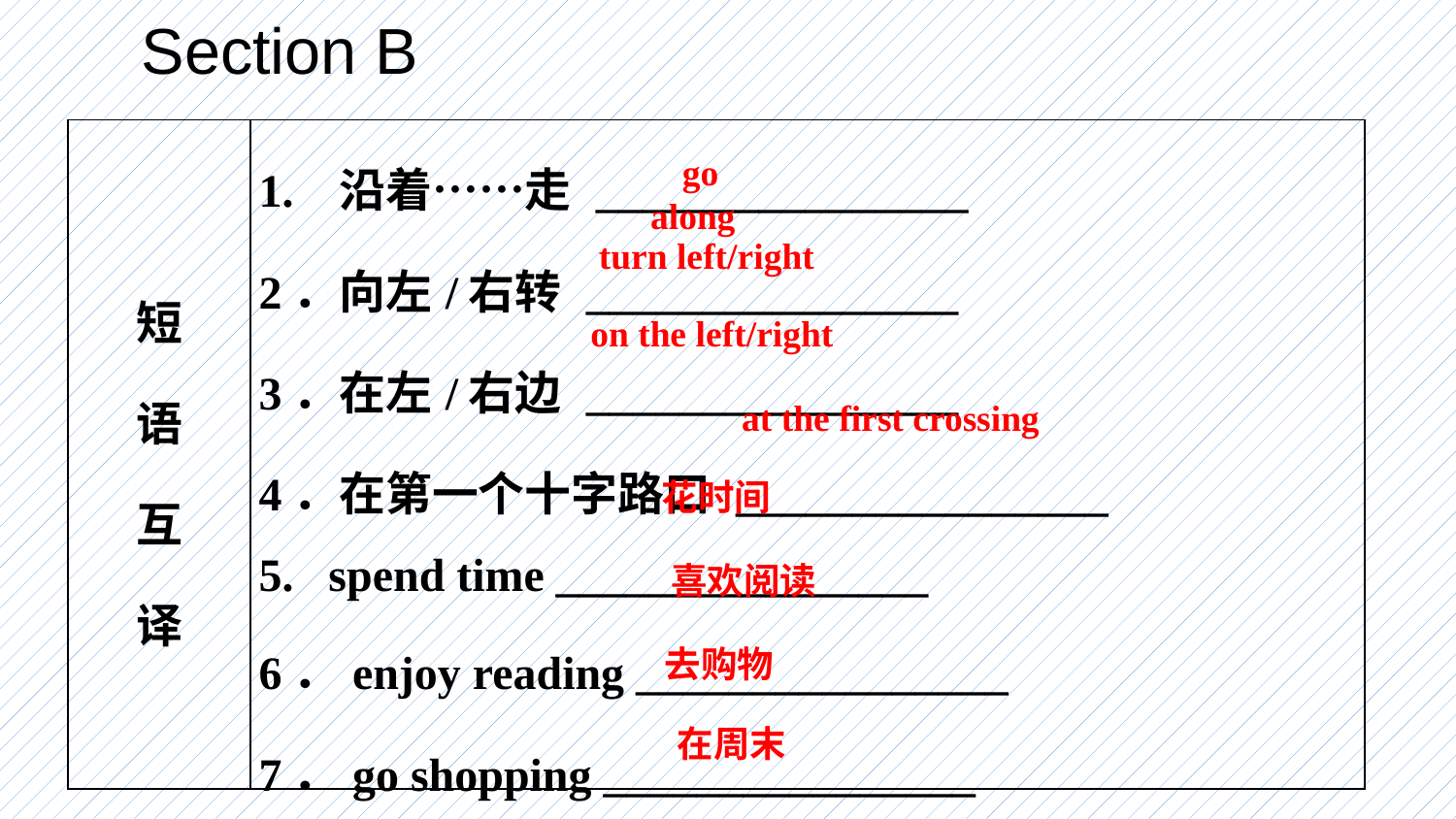

Section B
| 短 语 互 译 | 1. 沿着……走 \_\_\_\_\_\_\_\_\_\_\_\_\_\_\_\_ 2．向左/右转 \_\_\_\_\_\_\_\_\_\_\_\_\_\_\_\_ 3．在左/右边 \_\_\_\_\_\_\_\_\_\_\_\_\_\_\_\_ 4．在第一个十字路口 \_\_\_\_\_\_\_\_\_\_\_\_\_\_\_\_ 5. spend time \_\_\_\_\_\_\_\_\_\_\_\_\_\_\_\_ 6．enjoy reading \_\_\_\_\_\_\_\_\_\_\_\_\_\_\_\_ 7．go shopping \_\_\_\_\_\_\_\_\_\_\_\_\_\_\_\_ 8．on weekends \_\_\_\_\_\_\_\_\_\_\_\_\_\_\_\_ |
| --- | --- |
go along
turn left/right
on the left/right
at the first crossing
花时间
喜欢阅读
去购物
在周末